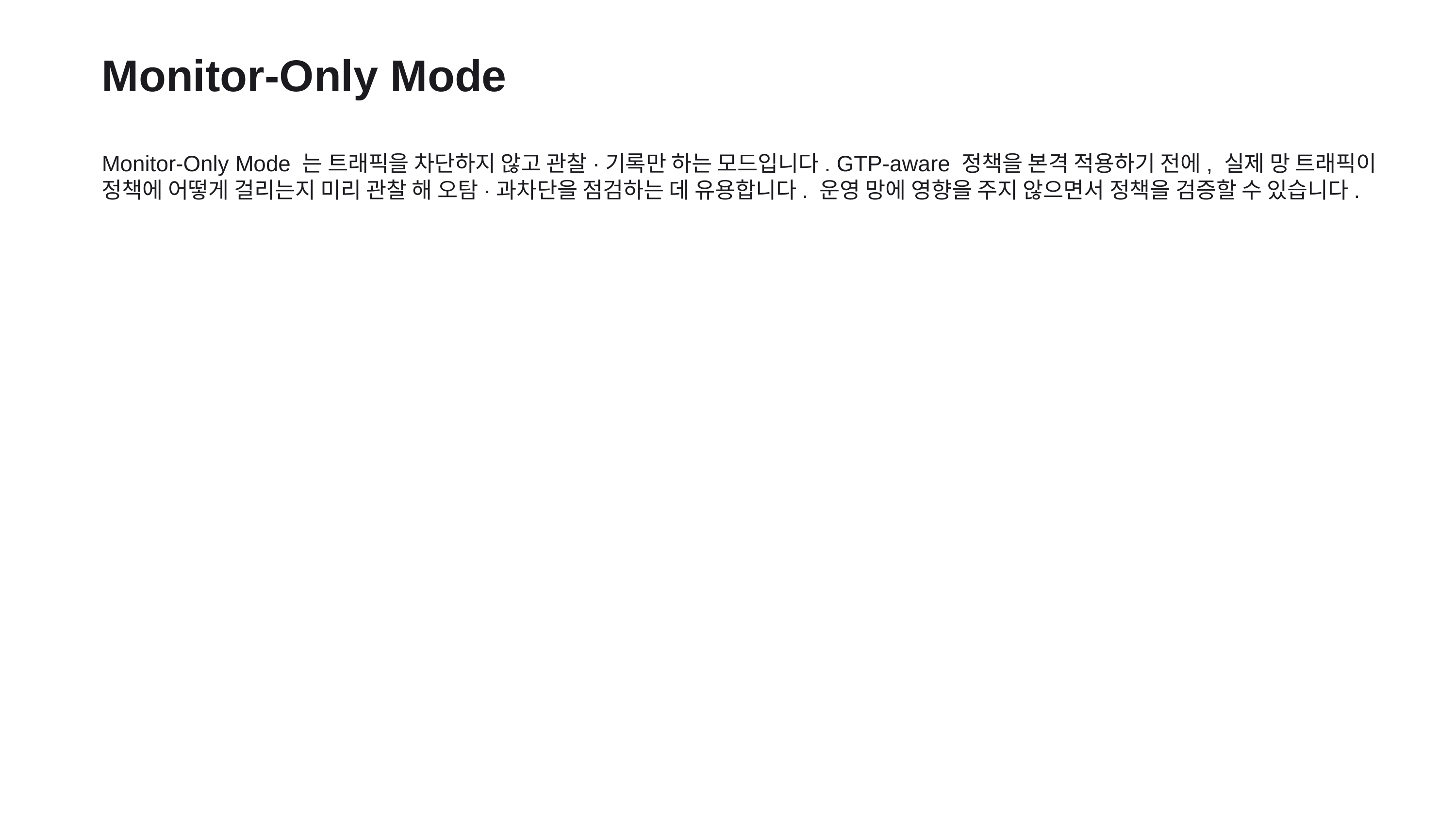

Monitor-Only Mode
Monitor-Only Mode 는 트래픽을 차단하지 않고 관찰·기록만 하는 모드입니다. GTP-aware 정책을 본격 적용하기 전에, 실제 망 트래픽이 정책에 어떻게 걸리는지 미리 관찰 해 오탐·과차단을 점검하는 데 유용합니다. 운영 망에 영향을 주지 않으면서 정책을 검증할 수 있습니다.